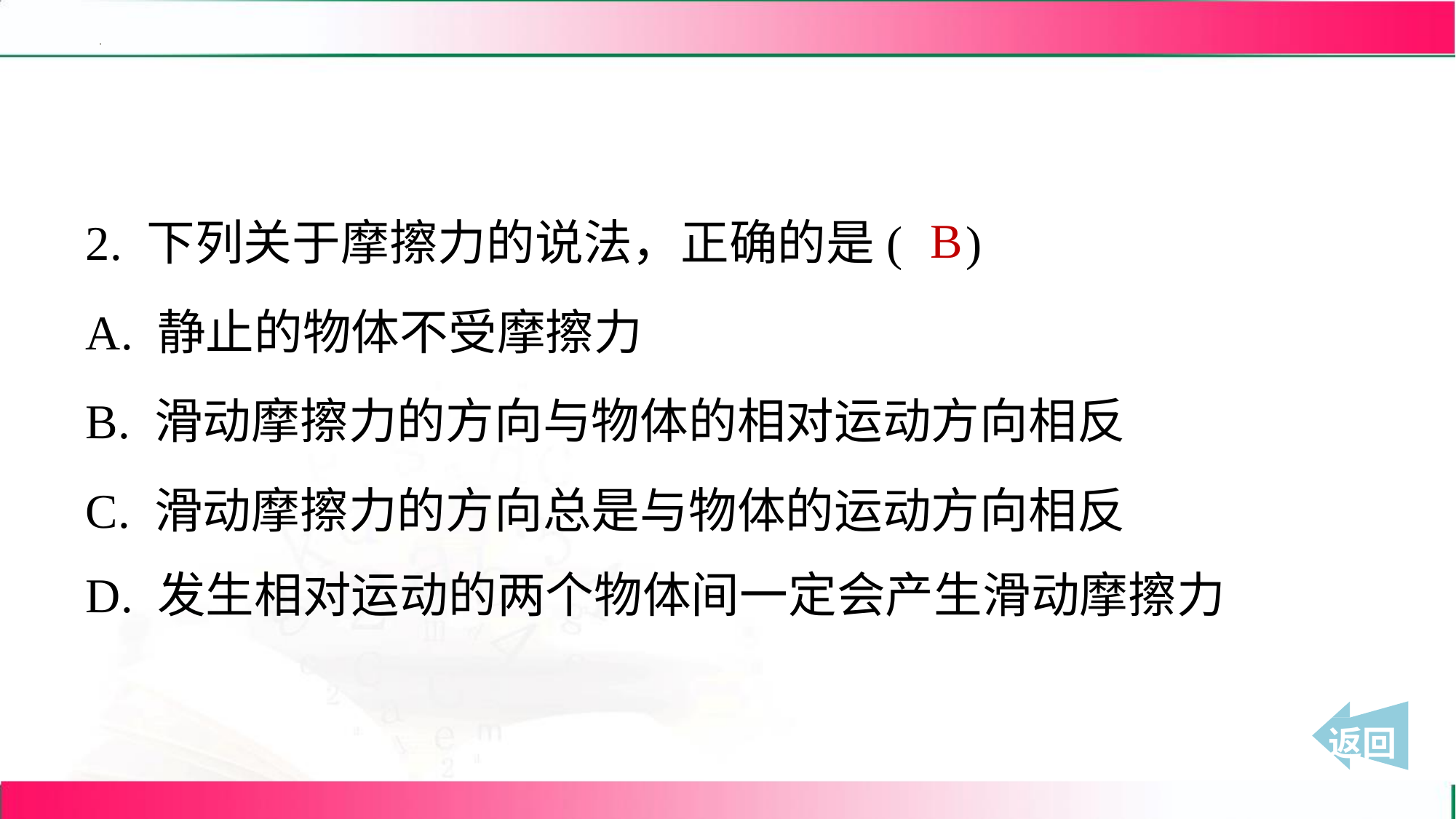

B
2. 下列关于摩擦力的说法，正确的是(     )
A. 静止的物体不受摩擦力
B. 滑动摩擦力的方向与物体的相对运动方向相反
C. 滑动摩擦力的方向总是与物体的运动方向相反
D. 发生相对运动的两个物体间一定会产生滑动摩擦力
 返回